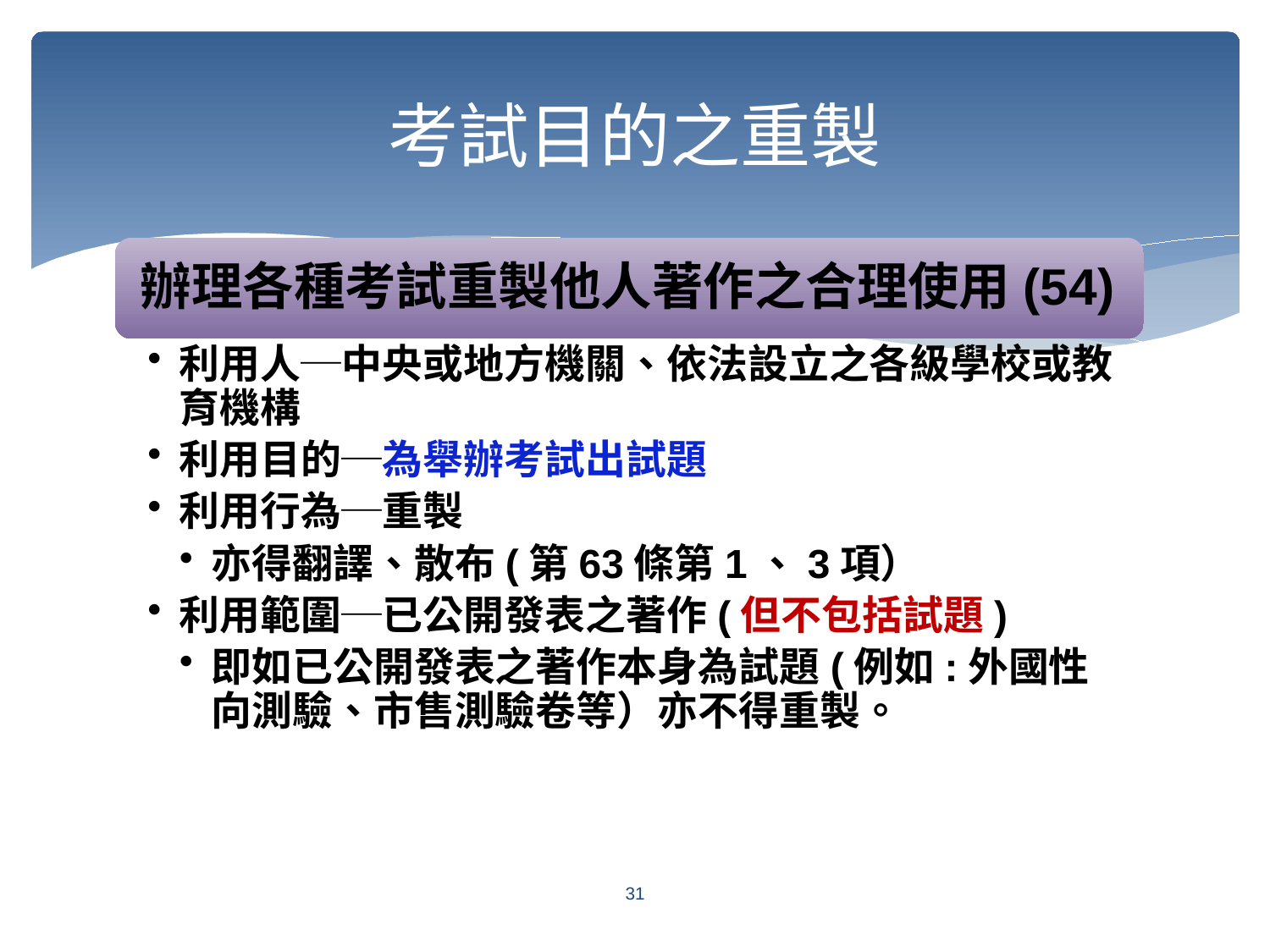

# 考試目的之重製
辦理各種考試重製他人著作之合理使用(54)
利用人─中央或地方機關、依法設立之各級學校或教育機構
利用目的─為舉辦考試出試題
利用行為─重製
亦得翻譯、散布(第63條第1、3項）
利用範圍─已公開發表之著作(但不包括試題)
即如已公開發表之著作本身為試題(例如:外國性向測驗、市售測驗卷等）亦不得重製。
31